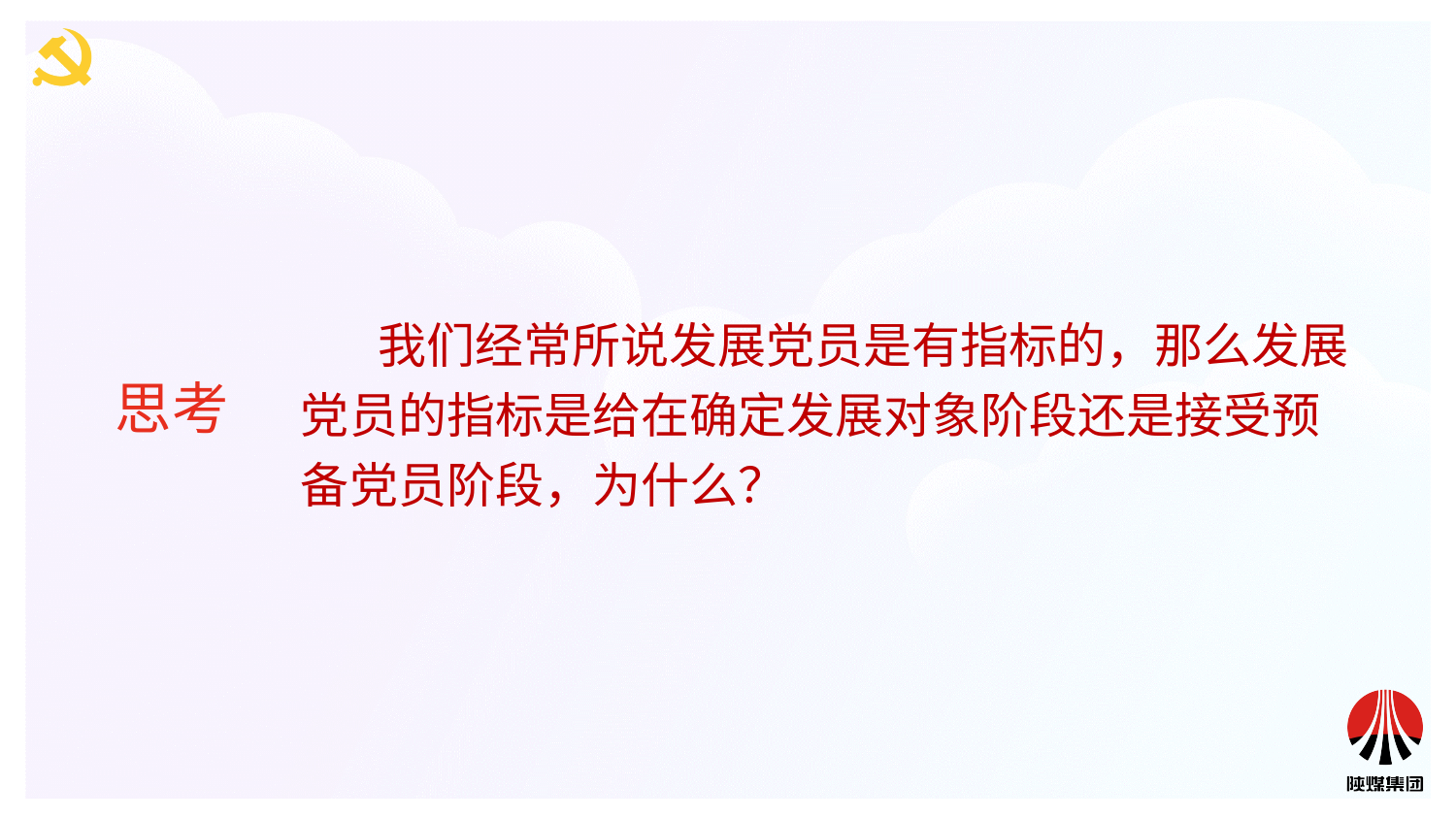

我们经常所说发展党员是有指标的，那么发展党员的指标是给在确定发展对象阶段还是接受预备党员阶段，为什么？
思考